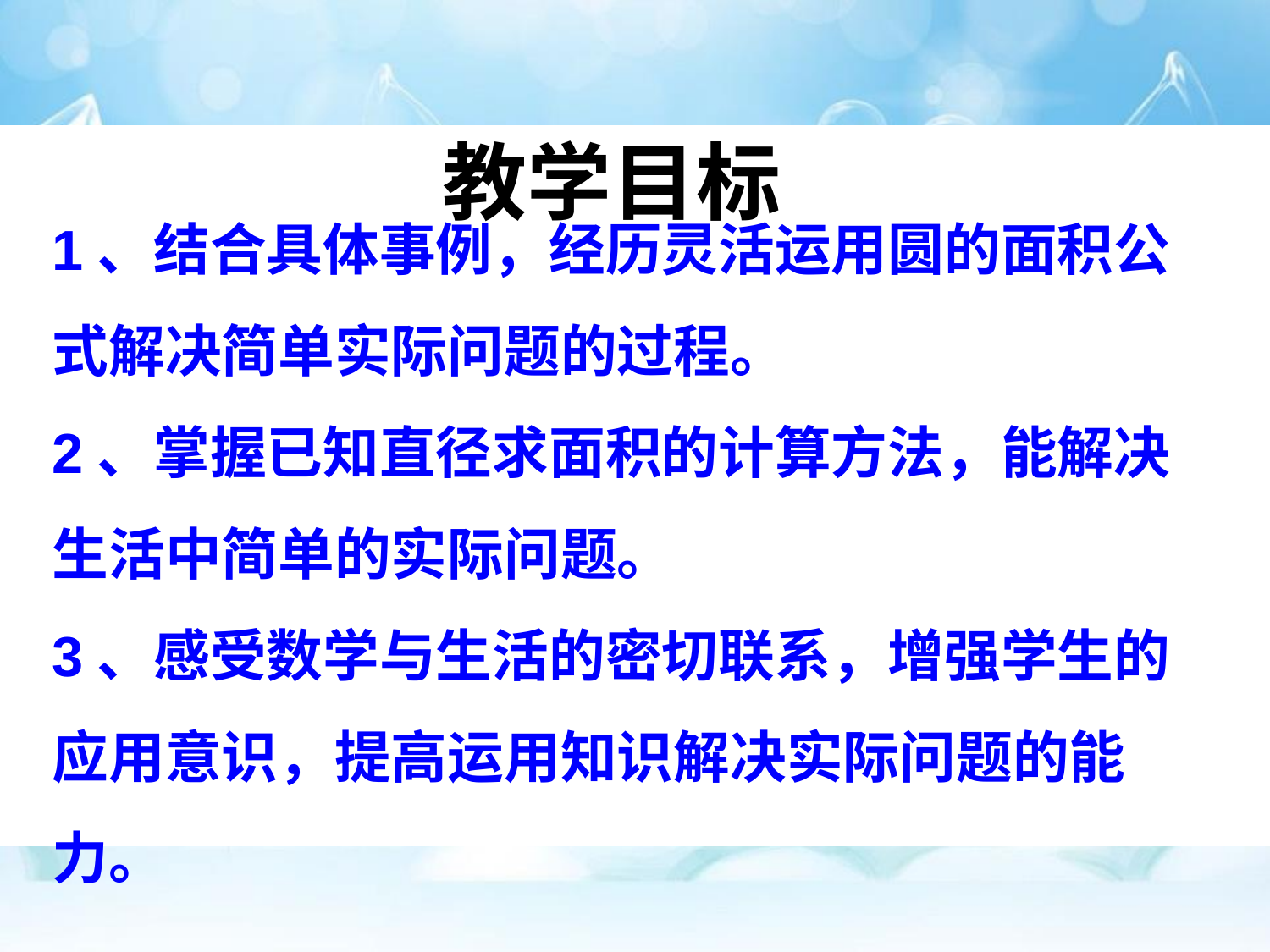

教学目标
1、结合具体事例，经历灵活运用圆的面积公式解决简单实际问题的过程。
2、掌握已知直径求面积的计算方法，能解决生活中简单的实际问题。
3、感受数学与生活的密切联系，增强学生的应用意识，提高运用知识解决实际问题的能力。